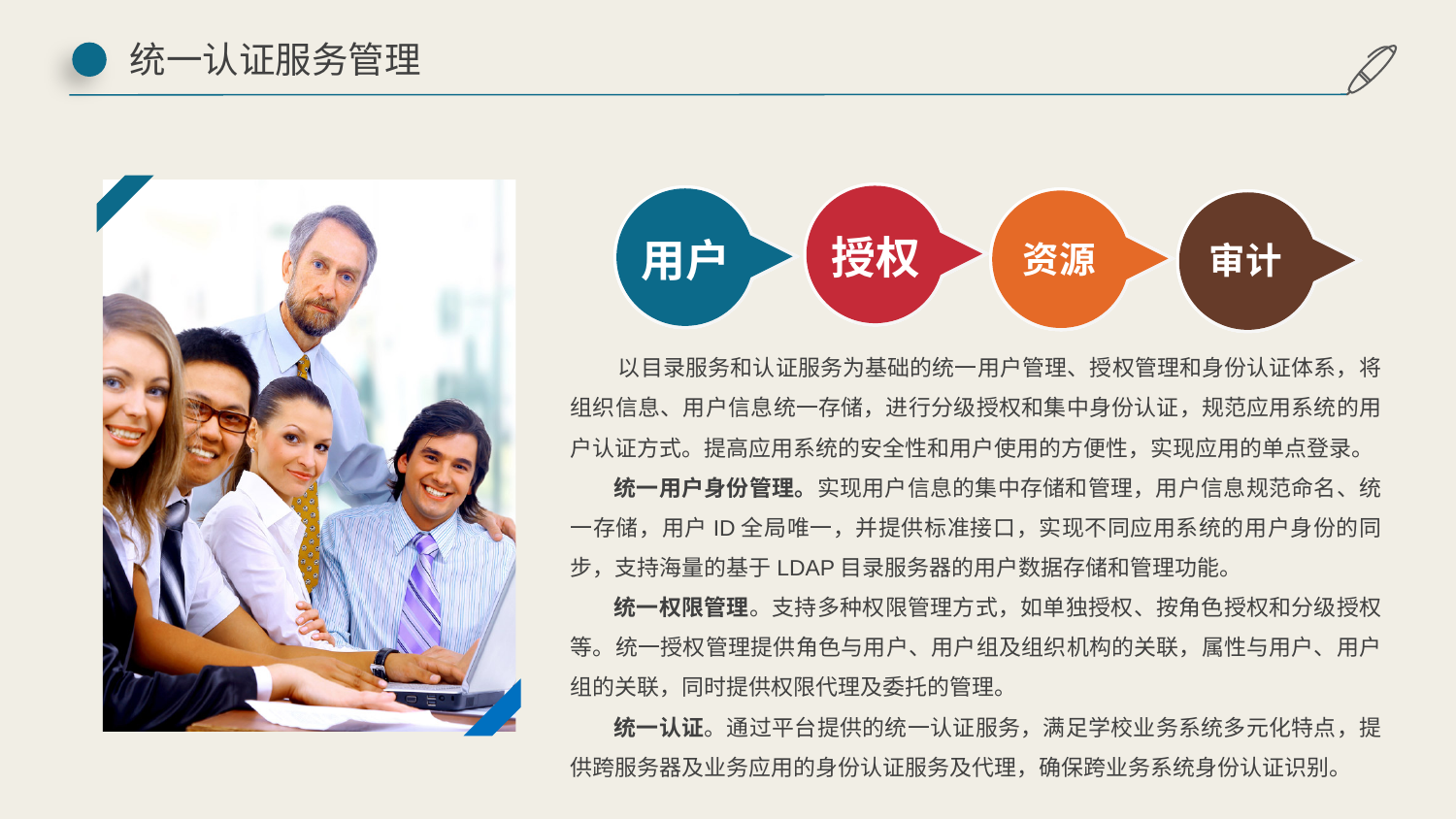

统一认证服务管理

授权

用户

资源

审计
        以目录服务和认证服务为基础的统一用户管理、授权管理和身份认证体系，将组织信息、用户信息统一存储，进行分级授权和集中身份认证，规范应用系统的用户认证方式。提高应用系统的安全性和用户使用的方便性，实现应用的单点登录。
       统一用户身份管理。实现用户信息的集中存储和管理，用户信息规范命名、统一存储，用户ID全局唯一，并提供标准接口，实现不同应用系统的用户身份的同步，支持海量的基于LDAP目录服务器的用户数据存储和管理功能。
       统一权限管理。支持多种权限管理方式，如单独授权、按角色授权和分级授权等。统一授权管理提供角色与用户、用户组及组织机构的关联，属性与用户、用户组的关联，同时提供权限代理及委托的管理。
       统一认证。通过平台提供的统一认证服务，满足学校业务系统多元化特点，提供跨服务器及业务应用的身份认证服务及代理，确保跨业务系统身份认证识别。